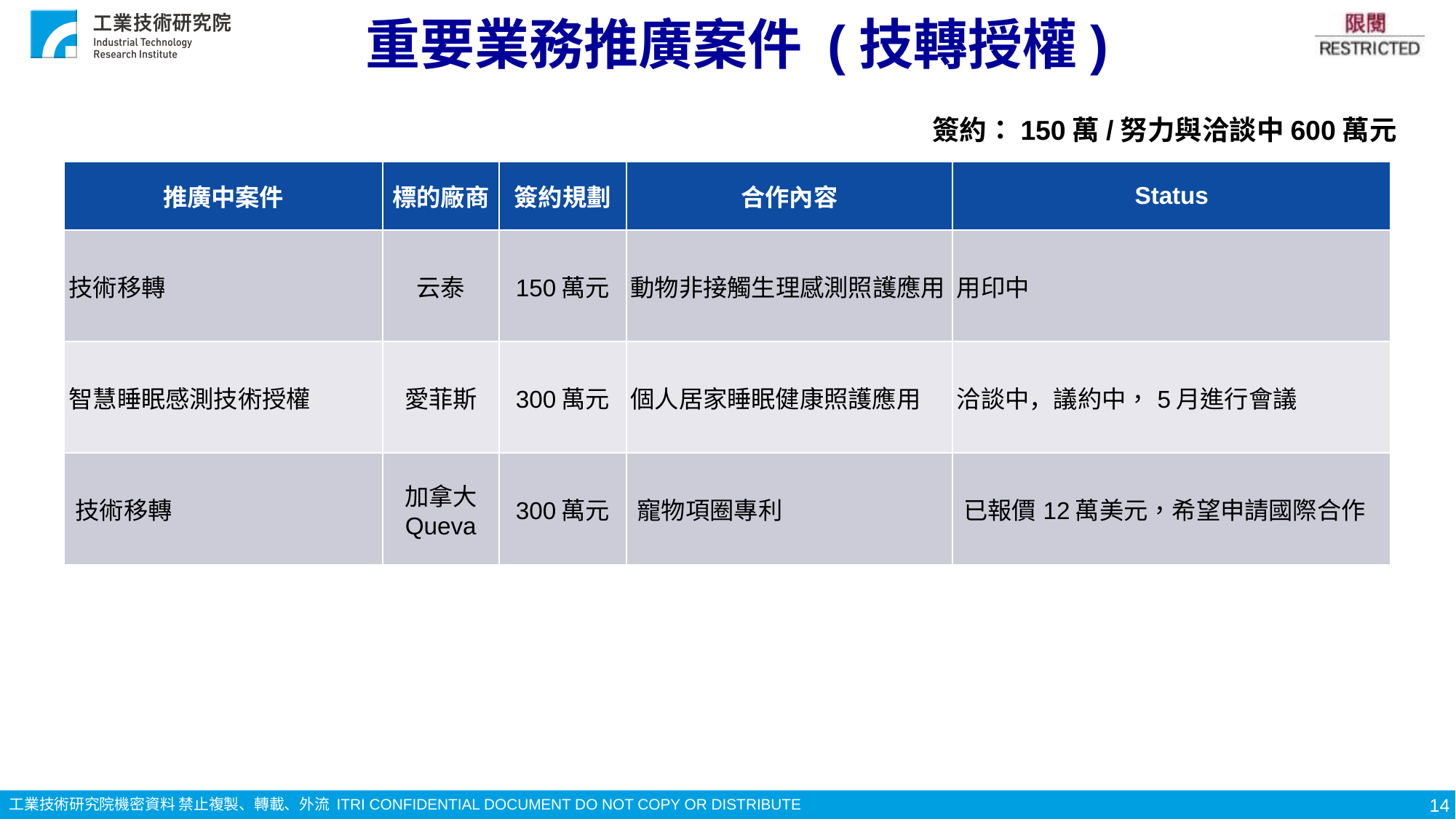

# 重要業務推廣案件 (技轉授權)
簽約：150萬/努力與洽談中600萬元
| 推廣中案件 | 標的廠商 | 簽約規劃 | 合作內容 | Status |
| --- | --- | --- | --- | --- |
| 技術移轉 | 云泰 | 150萬元 | 動物非接觸生理感測照護應用 | 用印中 |
| 智慧睡眠感測技術授權 | 愛菲斯 | 300萬元 | 個人居家睡眠健康照護應用 | 洽談中，議約中，5月進行會議 |
| 技術移轉​ | 加拿大​ Queva​ | 300萬元​ | 寵物項圈專利​ | 已報價12萬美元，​希望申請國際合作​ |
14